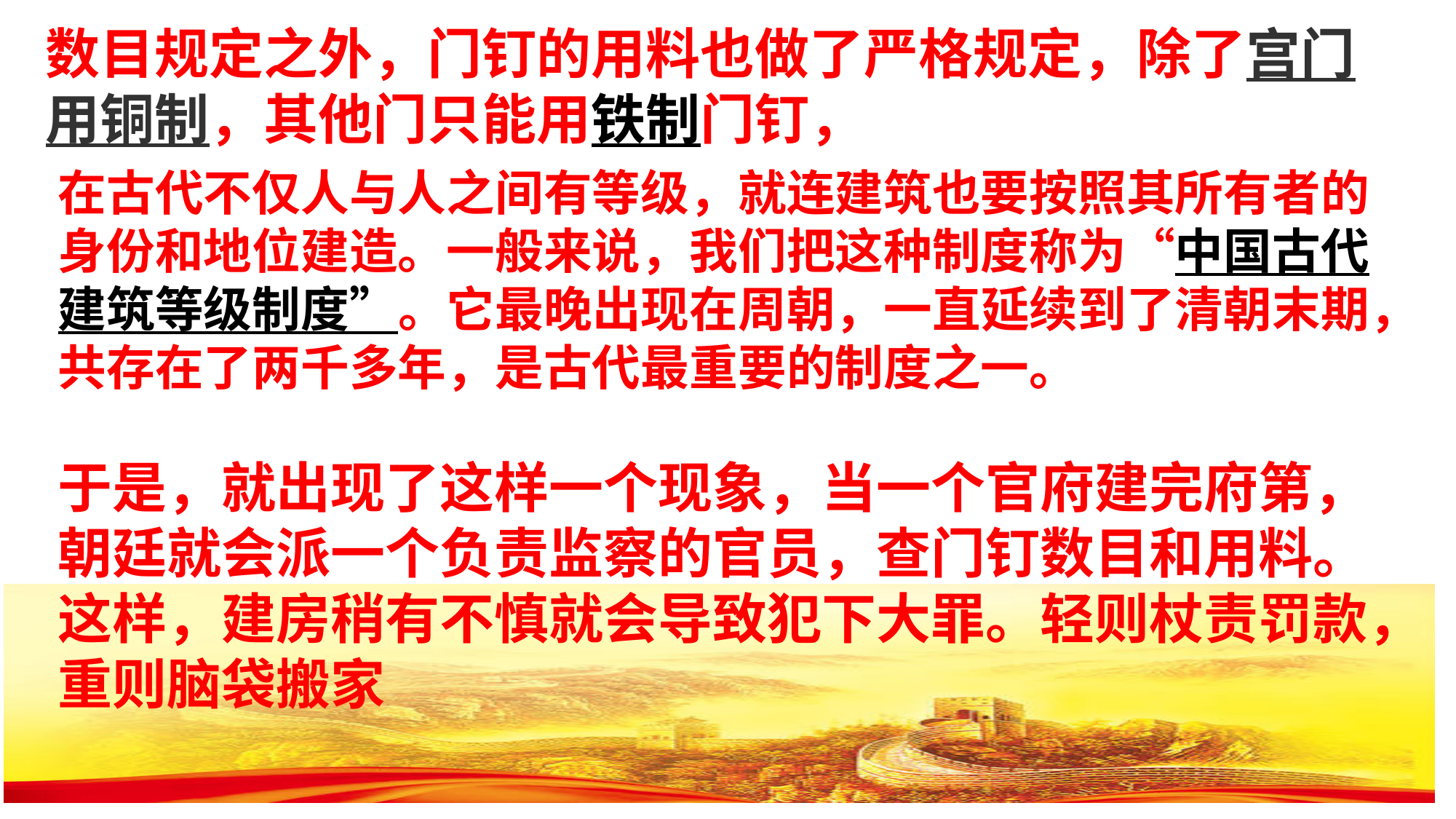

数目规定之外，门钉的用料也做了严格规定，除了宫门用铜制，其他门只能用铁制门钉，
在古代不仅人与人之间有等级，就连建筑也要按照其所有者的身份和地位建造。一般来说，我们把这种制度称为“中国古代建筑等级制度”。它最晚出现在周朝，一直延续到了清朝末期，共存在了两千多年，是古代最重要的制度之一。
于是，就出现了这样一个现象，当一个官府建完府第，朝廷就会派一个负责监察的官员，查门钉数目和用料。这样，建房稍有不慎就会导致犯下大罪。轻则杖责罚款，重则脑袋搬家